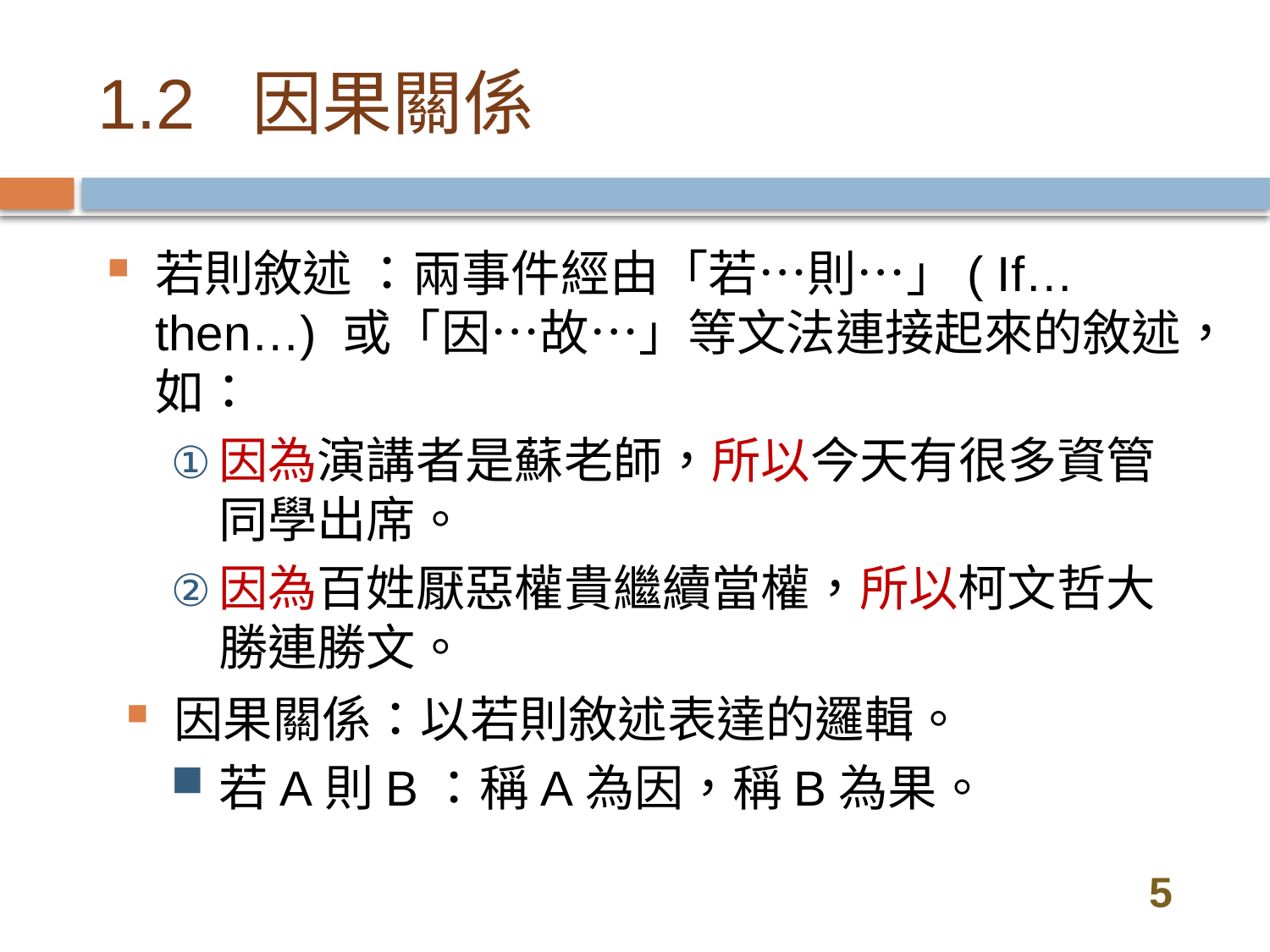

# 1.2  因果關係
若則敘述 ：兩事件經由「若…則…」( If… then…) 或「因…故…」等文法連接起來的敘述，如：
因為演講者是蘇老師，所以今天有很多資管同學出席。
因為百姓厭惡權貴繼續當權，所以柯文哲大勝連勝文。
因果關係：以若則敘述表達的邏輯。
若A則B：稱A為因，稱B為果。
5